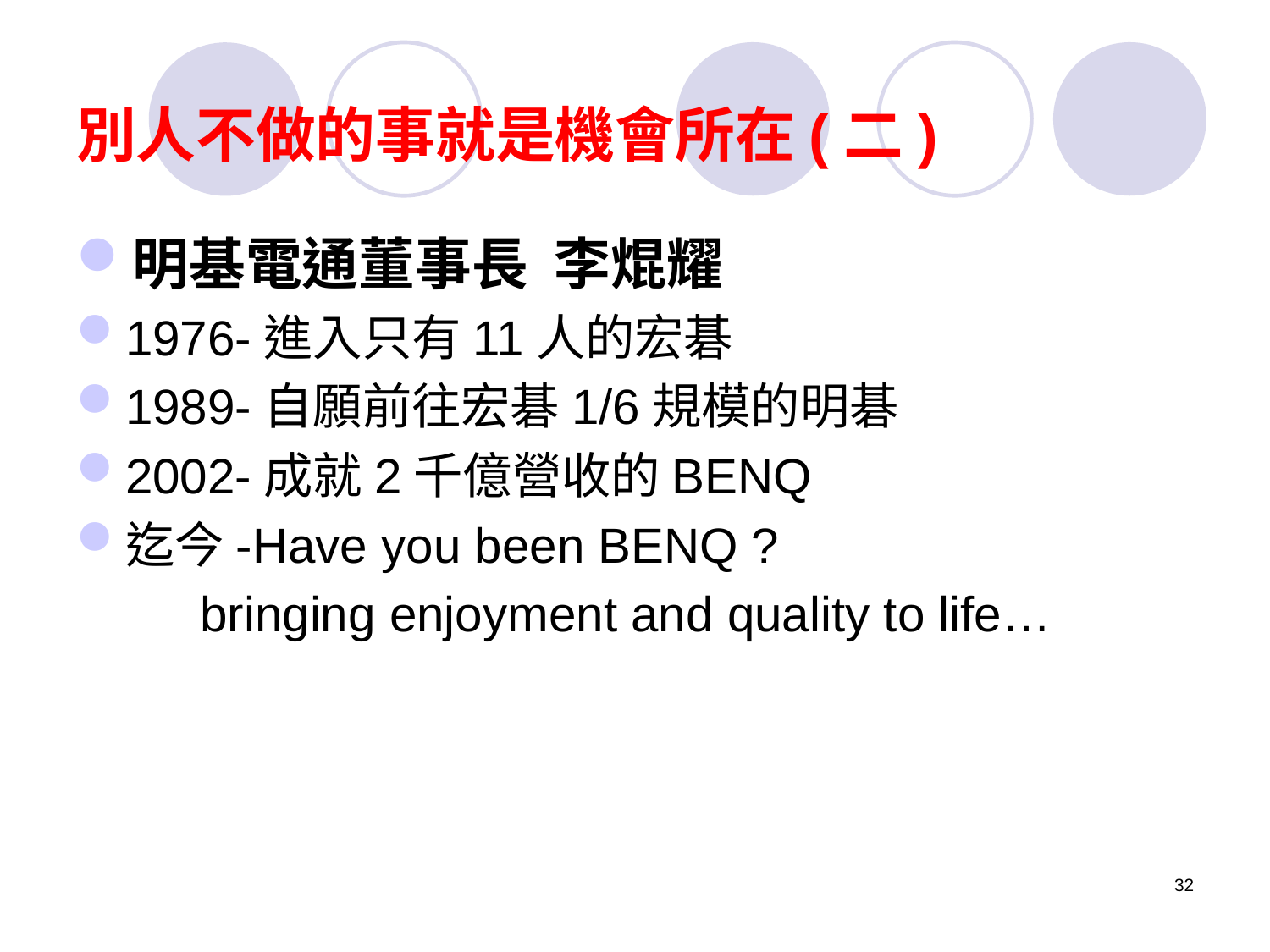

# 別人不做的事就是機會所在(二)
明基電通董事長  李焜耀
1976-進入只有11人的宏碁
1989-自願前往宏碁1/6規模的明碁
2002-成就2千億營收的BENQ
迄今-Have you been BENQ ?
         bringing enjoyment and quality to life…

32